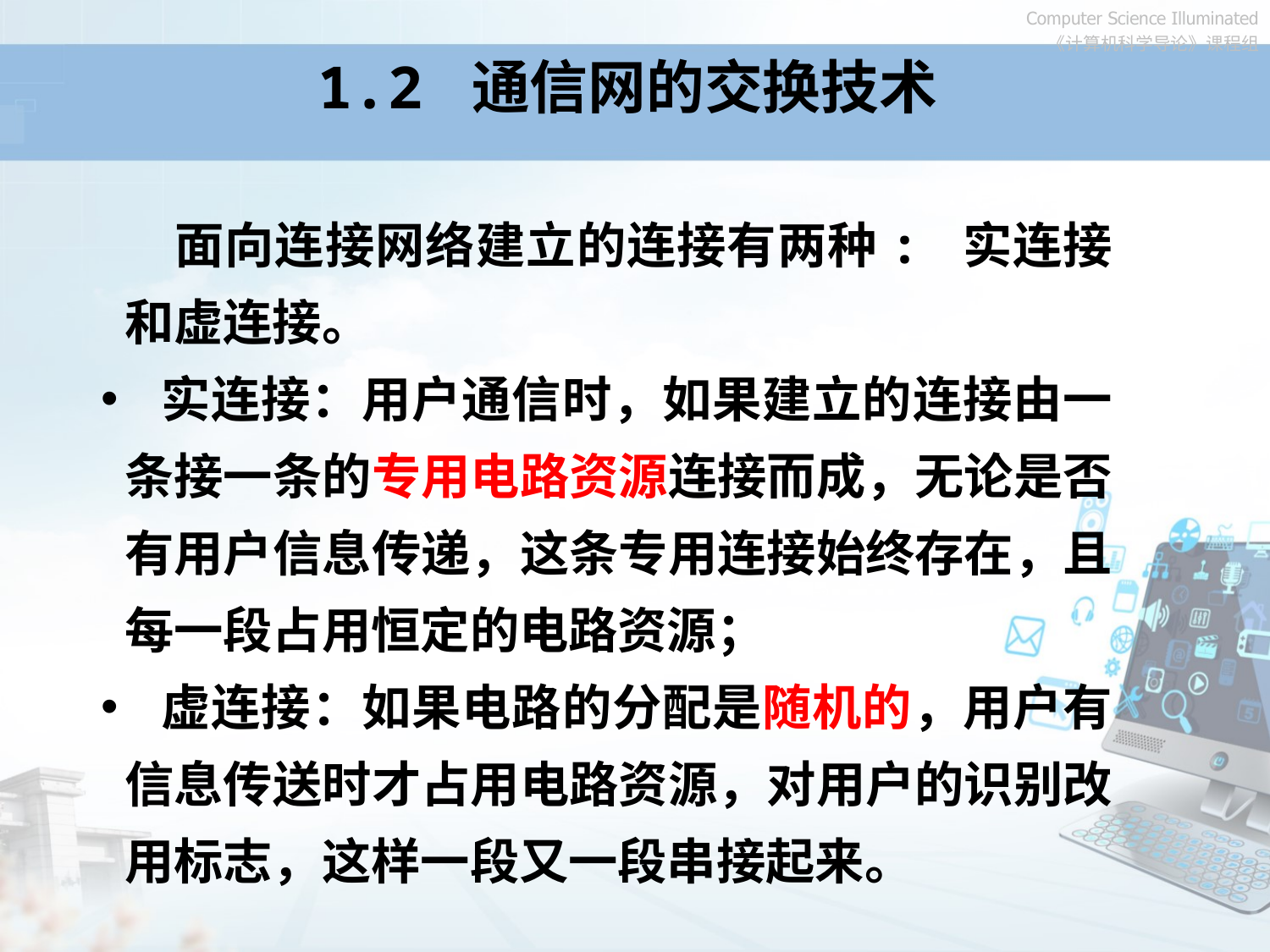

# 1.2 通信网的交换技术
        面向连接网络建立的连接有两种: 实连接和虚连接。
  实连接：用户通信时，如果建立的连接由一条接一条的专用电路资源连接而成，无论是否有用户信息传递，这条专用连接始终存在，且每一段占用恒定的电路资源；
  虚连接：如果电路的分配是随机的，用户有信息传送时才占用电路资源，对用户的识别改用标志，这样一段又一段串接起来。